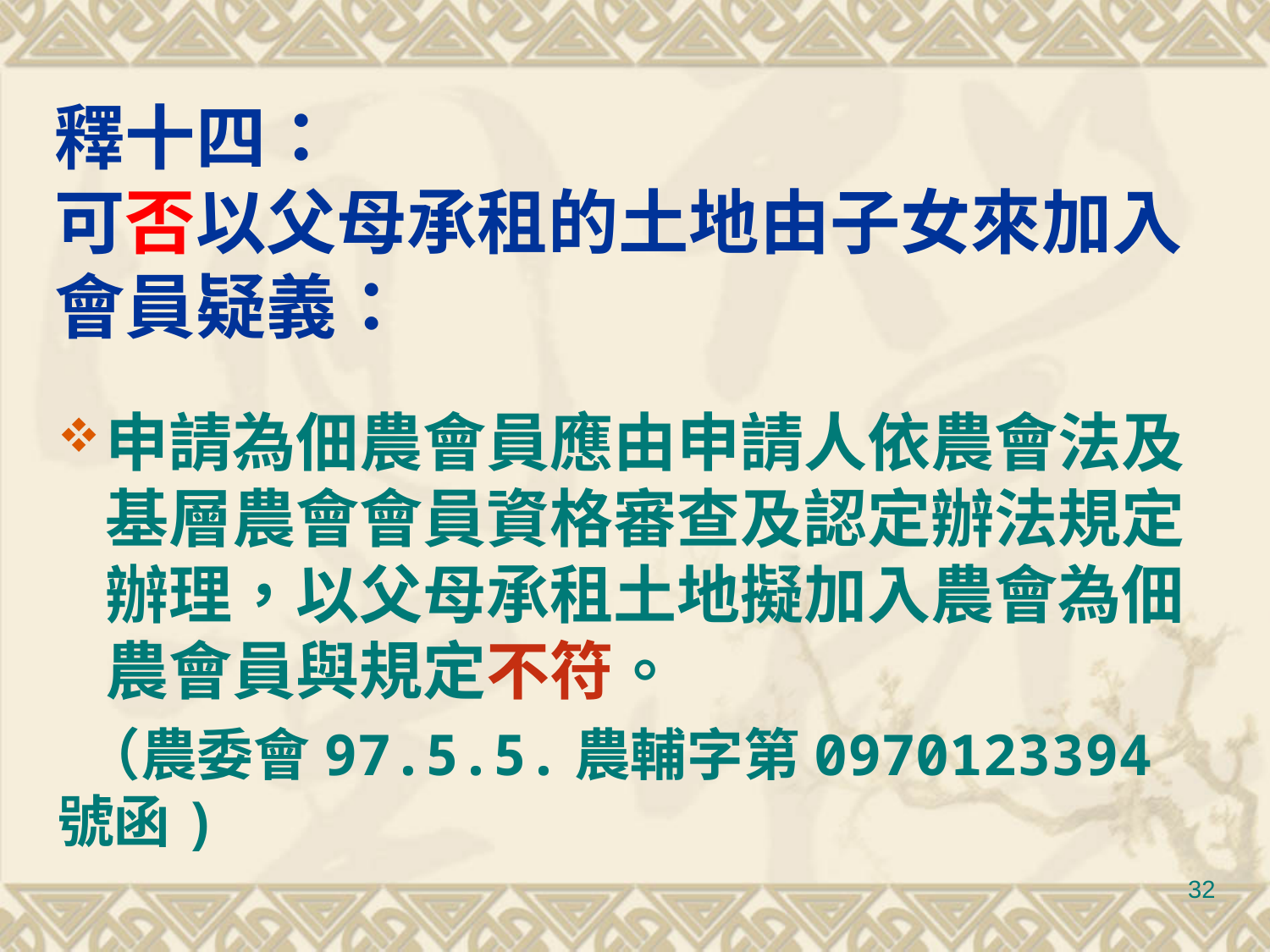

# 釋十四： 可否以父母承租的土地由子女來加入會員疑義：

申請為佃農會員應由申請人依農會法及基層農會會員資格審查及認定辦法規定辦理，以父母承租土地擬加入農會為佃農會員與規定不符。
 （農委會97.5.5.農輔字第0970123394號函)
32